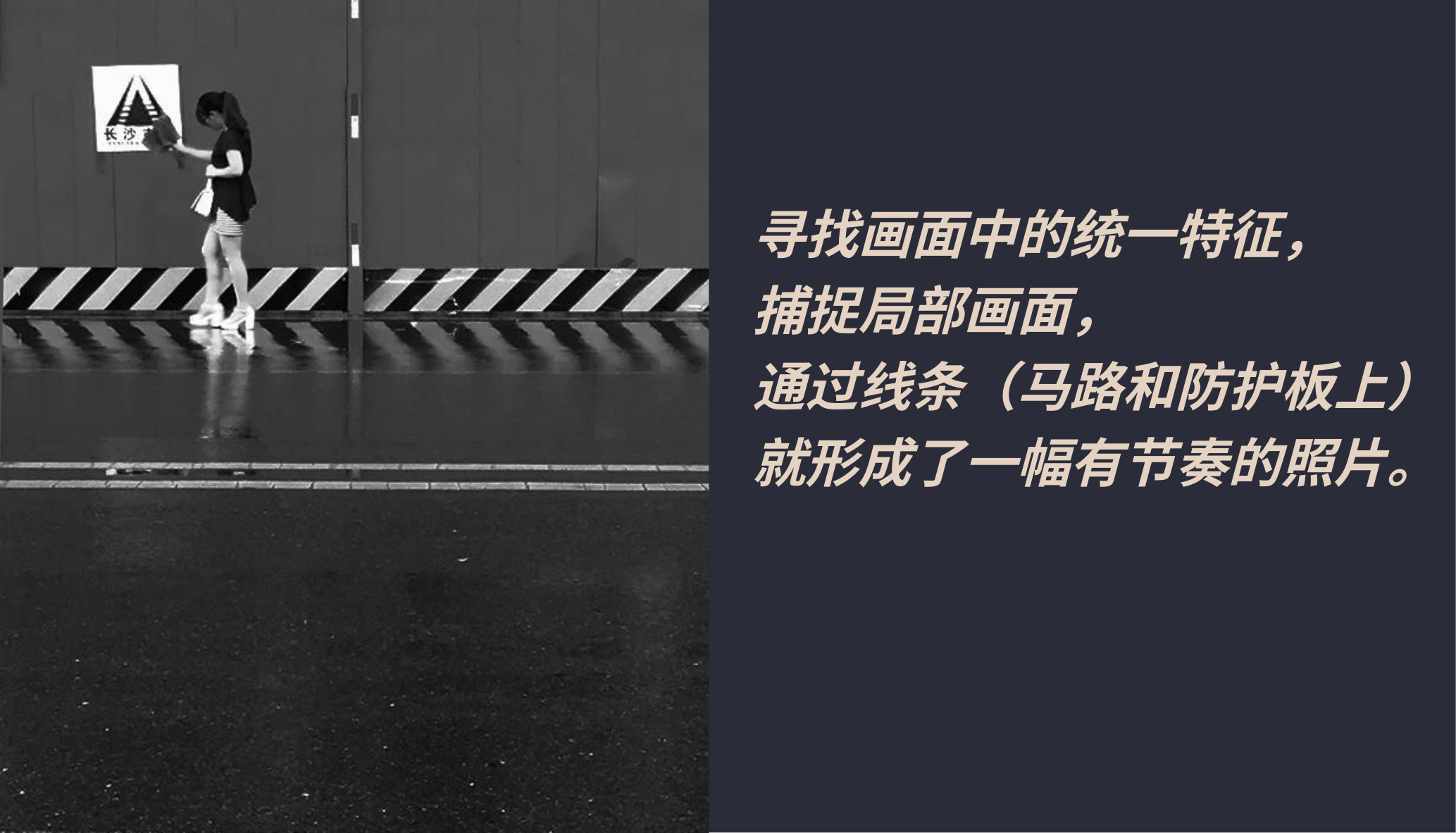

寻找画面中的统一特征，
捕捉局部画面，
通过线条（马路和防护板上） 就形成了一幅有节奏的照片。